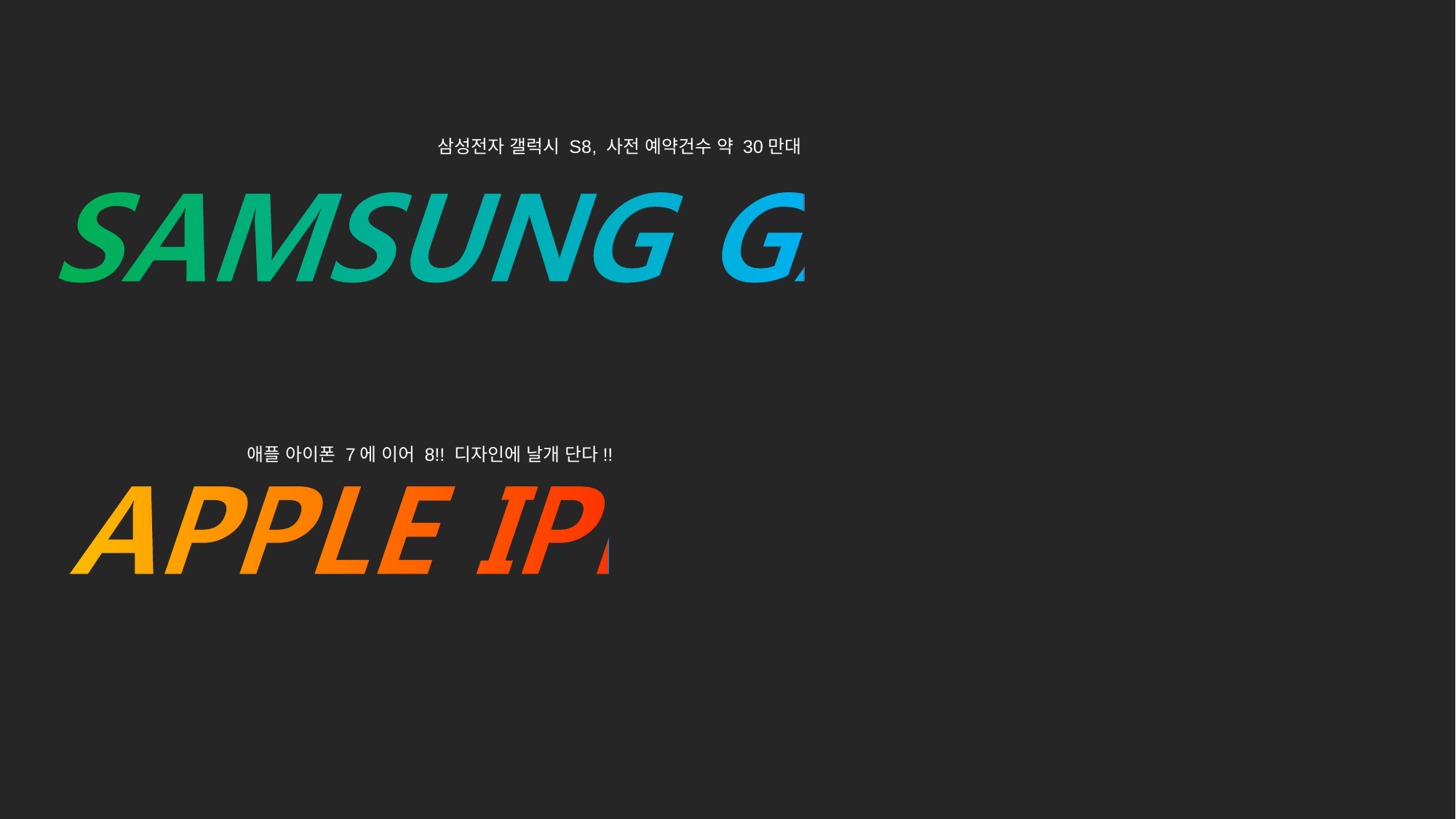

삼성전자 갤럭시 S8, 사전 예약건수 약 30만대

애플 아이폰 7에 이어 8!! 디자인에 날개 단다!!